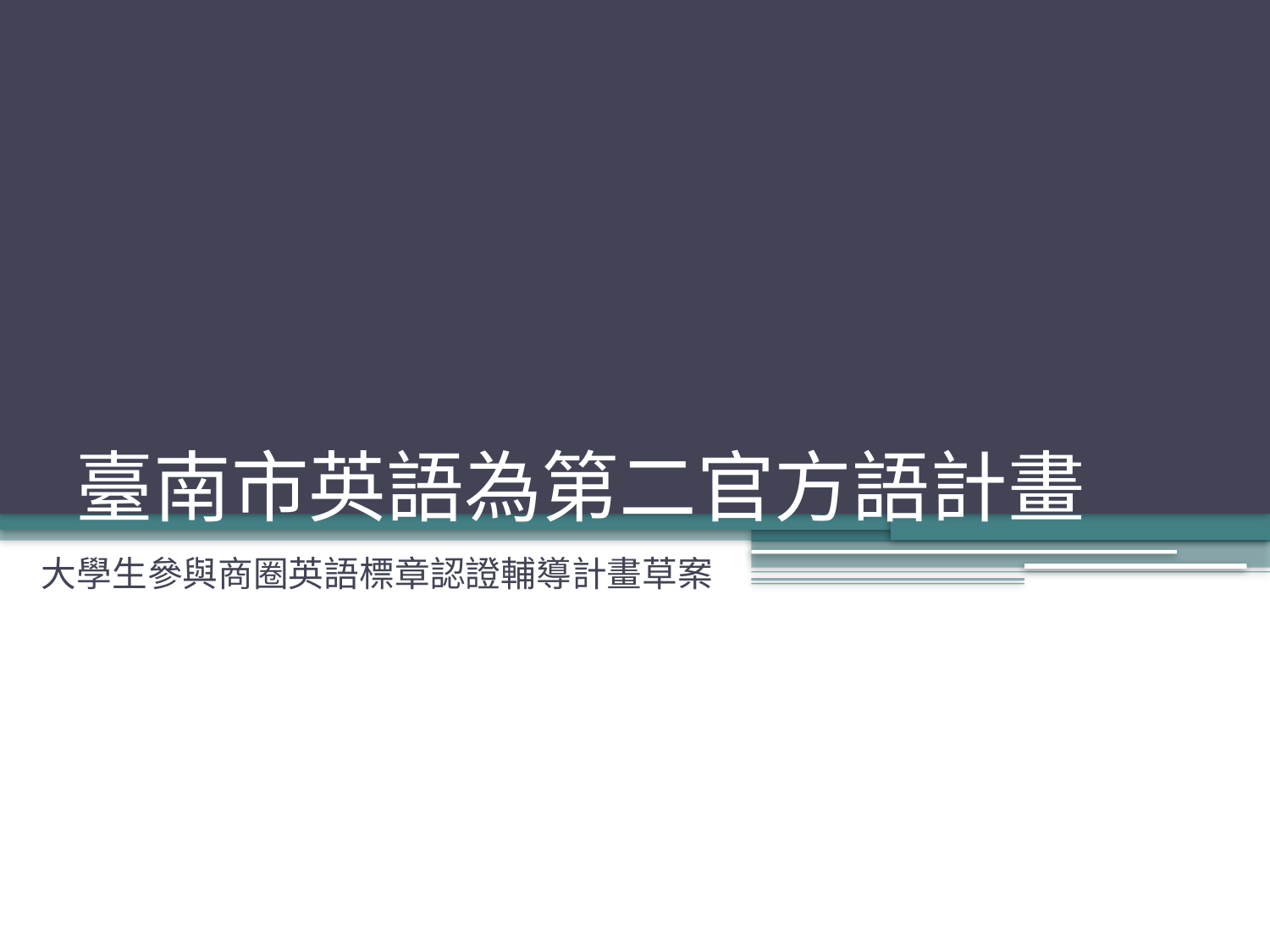

# 臺南市英語為第二官方語計畫
大學生參與商圈英語標章認證輔導計畫草案